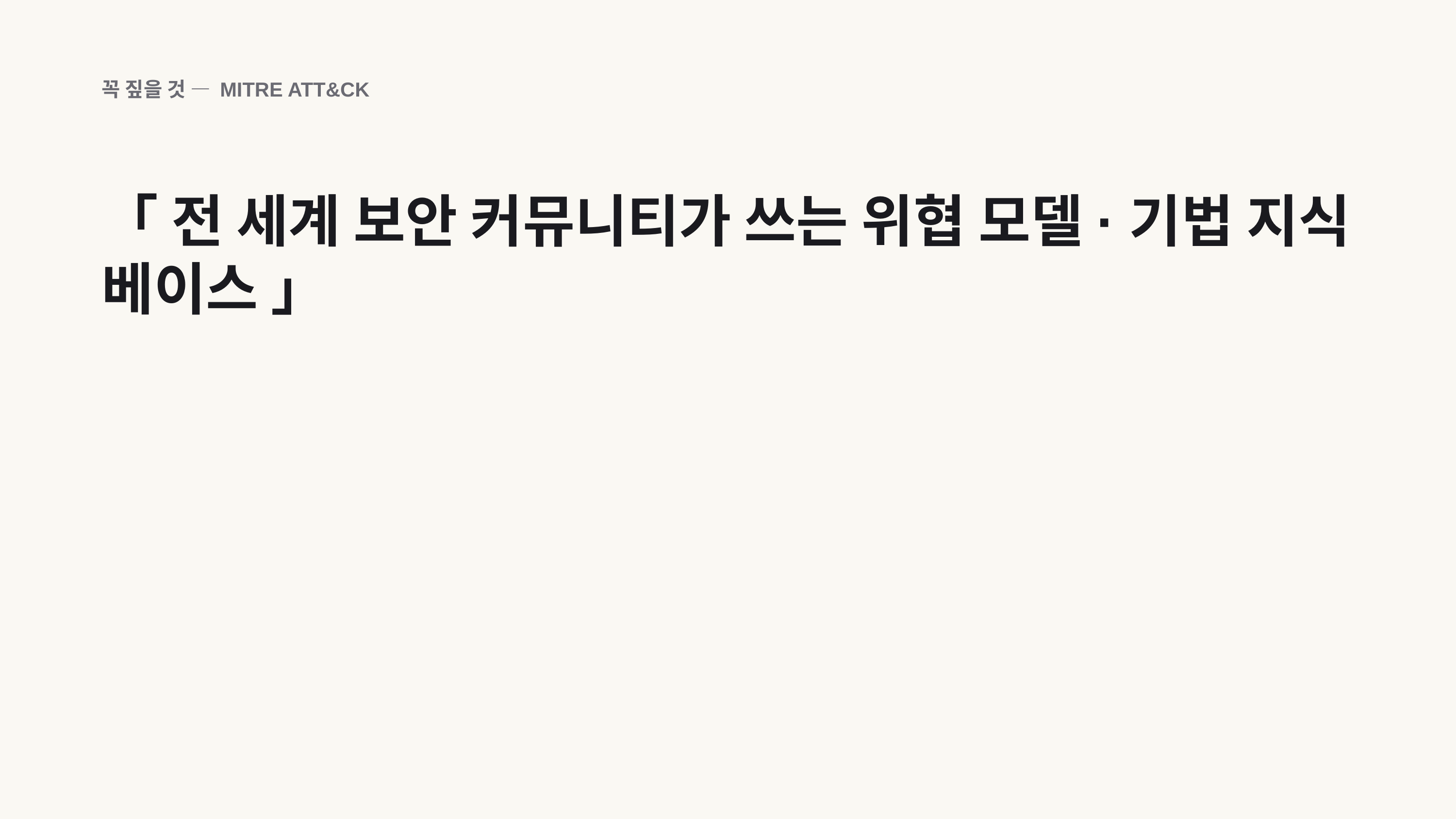

꼭 짚을 것 — MITRE ATT&CK
「 전 세계 보안 커뮤니티가 쓰는 위협 모델·기법 지식 베이스 」